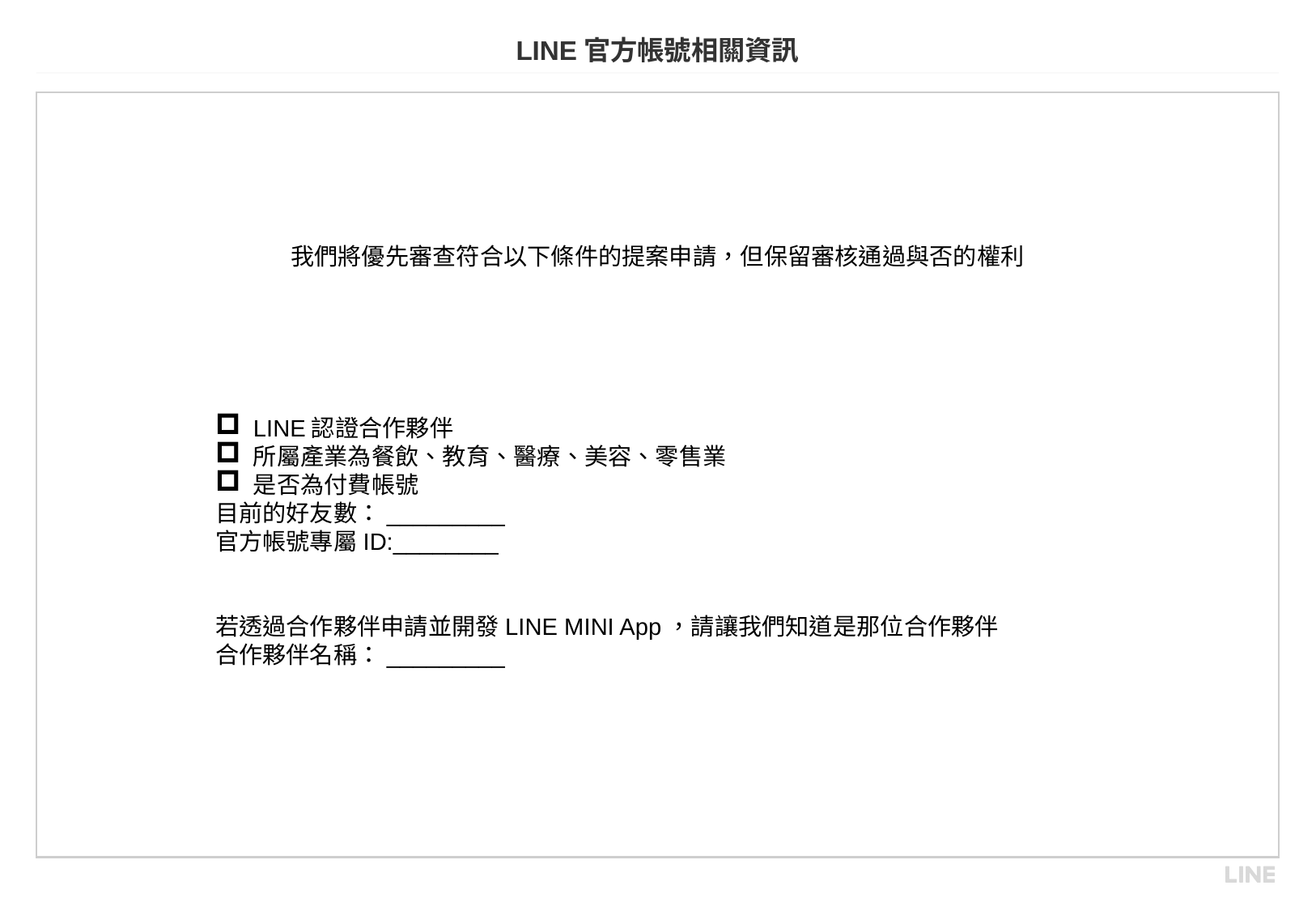

我們將優先審查符合以下條件的提案申請，但保留審核通過與否的權利

LINE認證合作夥伴
所屬產業為餐飲、教育、醫療、美容、零售業
是否為付費帳號
目前的好友數：_________
官方帳號專屬ID:________
若透過合作夥伴申請並開發LINE MINI App，請讓我們知道是那位合作夥伴
合作夥伴名稱：_________